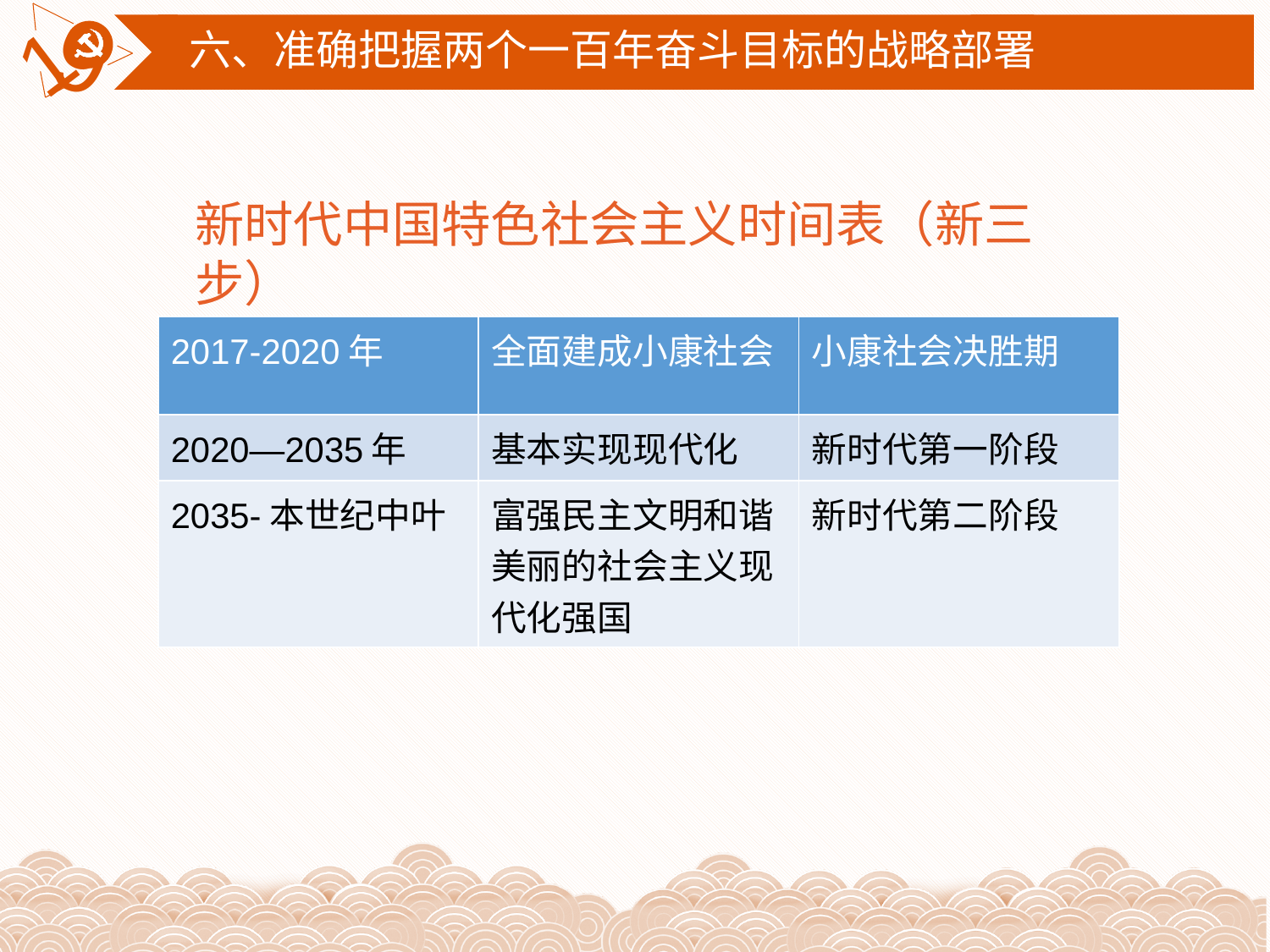

六、准确把握两个一百年奋斗目标的战略部署
新时代中国特色社会主义时间表（新三步）
| 2017-2020年 | 全面建成小康社会 | 小康社会决胜期 |
| --- | --- | --- |
| 2020—2035年 | 基本实现现代化 | 新时代第一阶段 |
| 2035-本世纪中叶 | 富强民主文明和谐美丽的社会主义现代化强国 | 新时代第二阶段 |